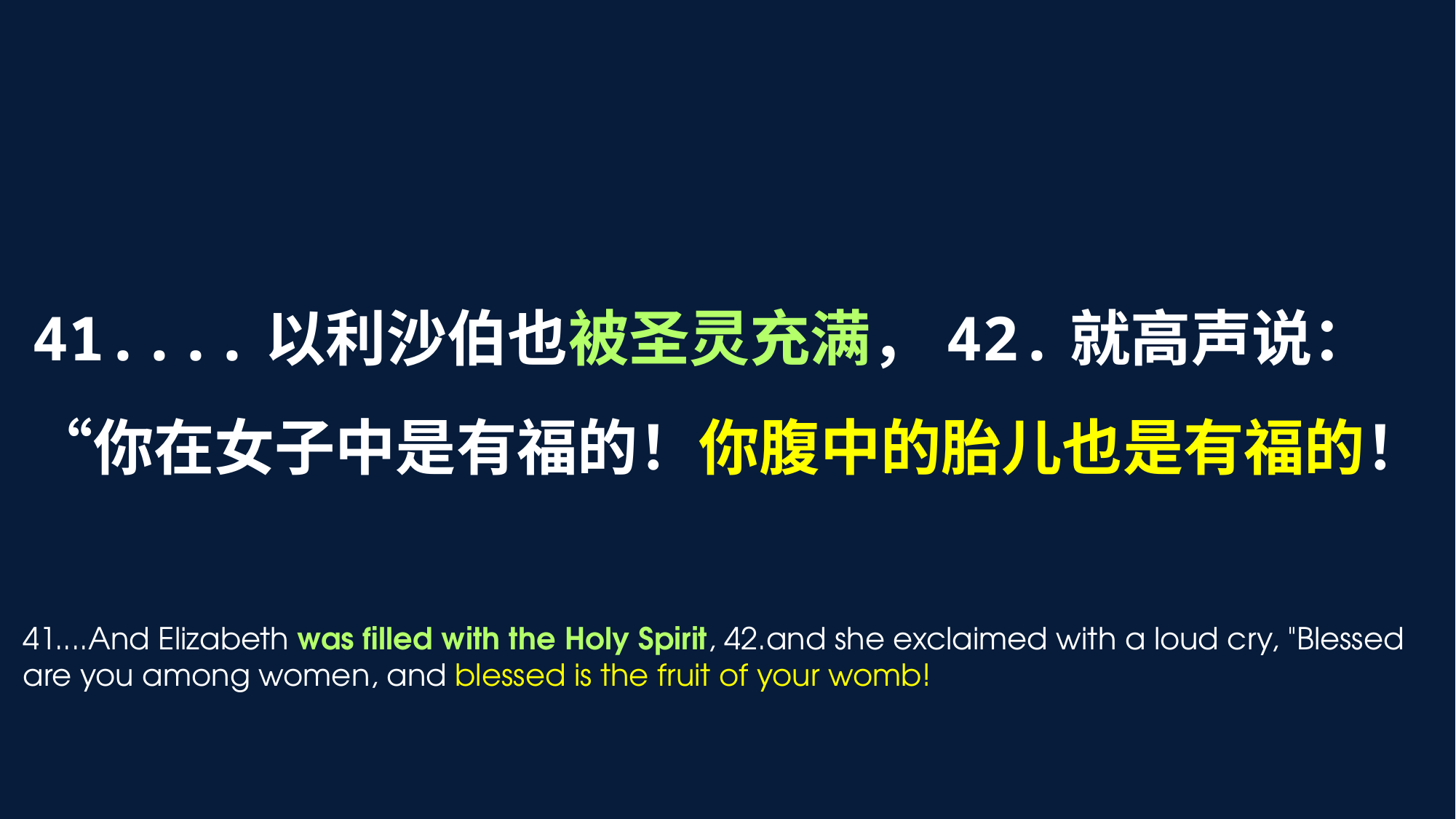

41....以利沙伯也被圣灵充满，42.就高声说：“你在女子中是有福的！你腹中的胎儿也是有福的！
41....And Elizabeth was filled with the Holy Spirit, 42.and she exclaimed with a loud cry, "Blessed are you among women, and blessed is the fruit of your womb!